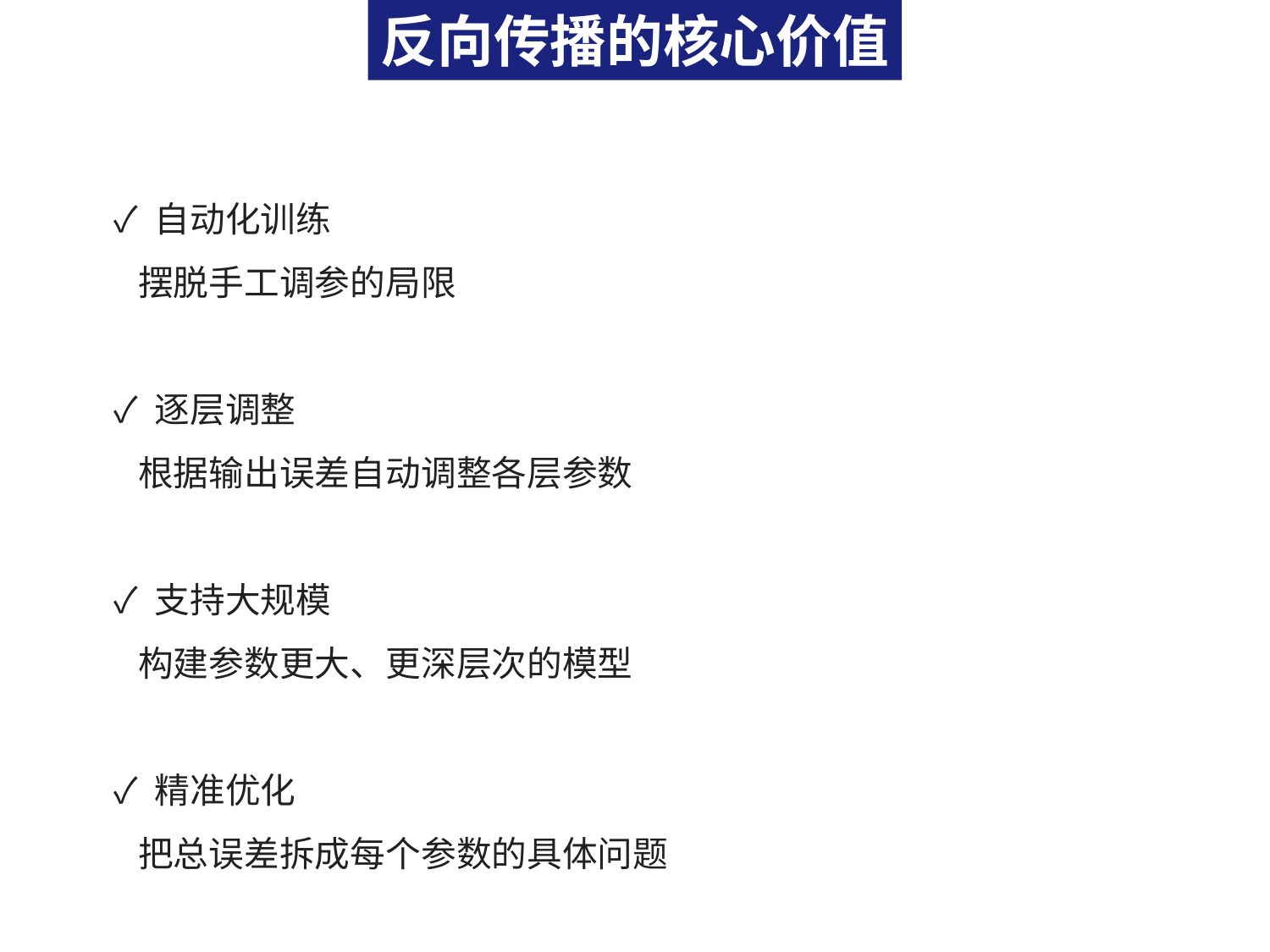

反向传播的核心价值
✓ 自动化训练
  摆脱手工调参的局限

✓ 逐层调整
  根据输出误差自动调整各层参数

✓ 支持大规模
  构建参数更大、更深层次的模型

✓ 精准优化
  把总误差拆成每个参数的具体问题